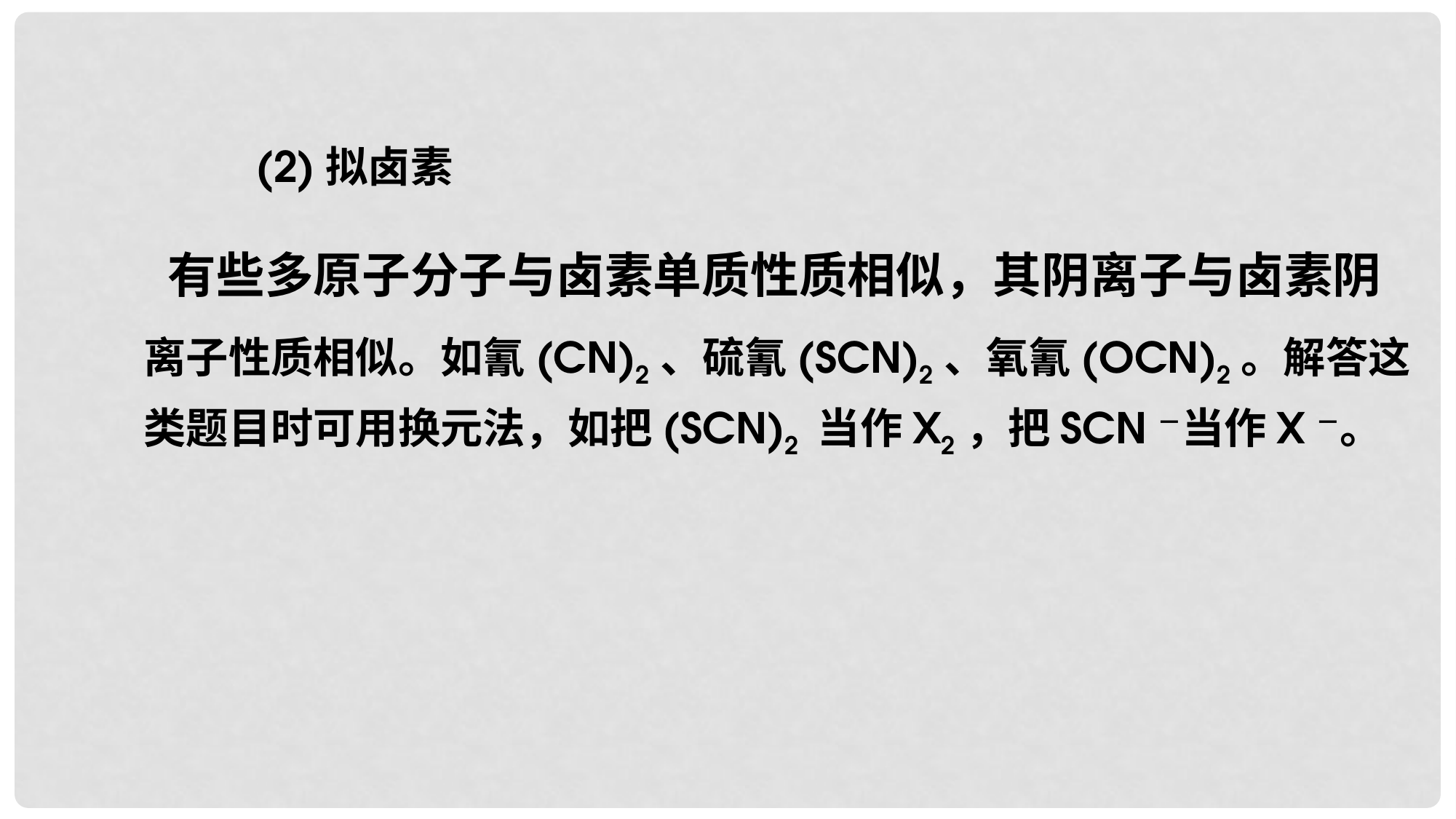

(2)拟卤素
有些多原子分子与卤素单质性质相似，其阴离子与卤素阴
离子性质相似。如氰(CN)2、硫氰(SCN)2、氧氰(OCN)2。解答这

类题目时可用换元法，如把(SCN)2 当作X2，把SCN－当作X－。